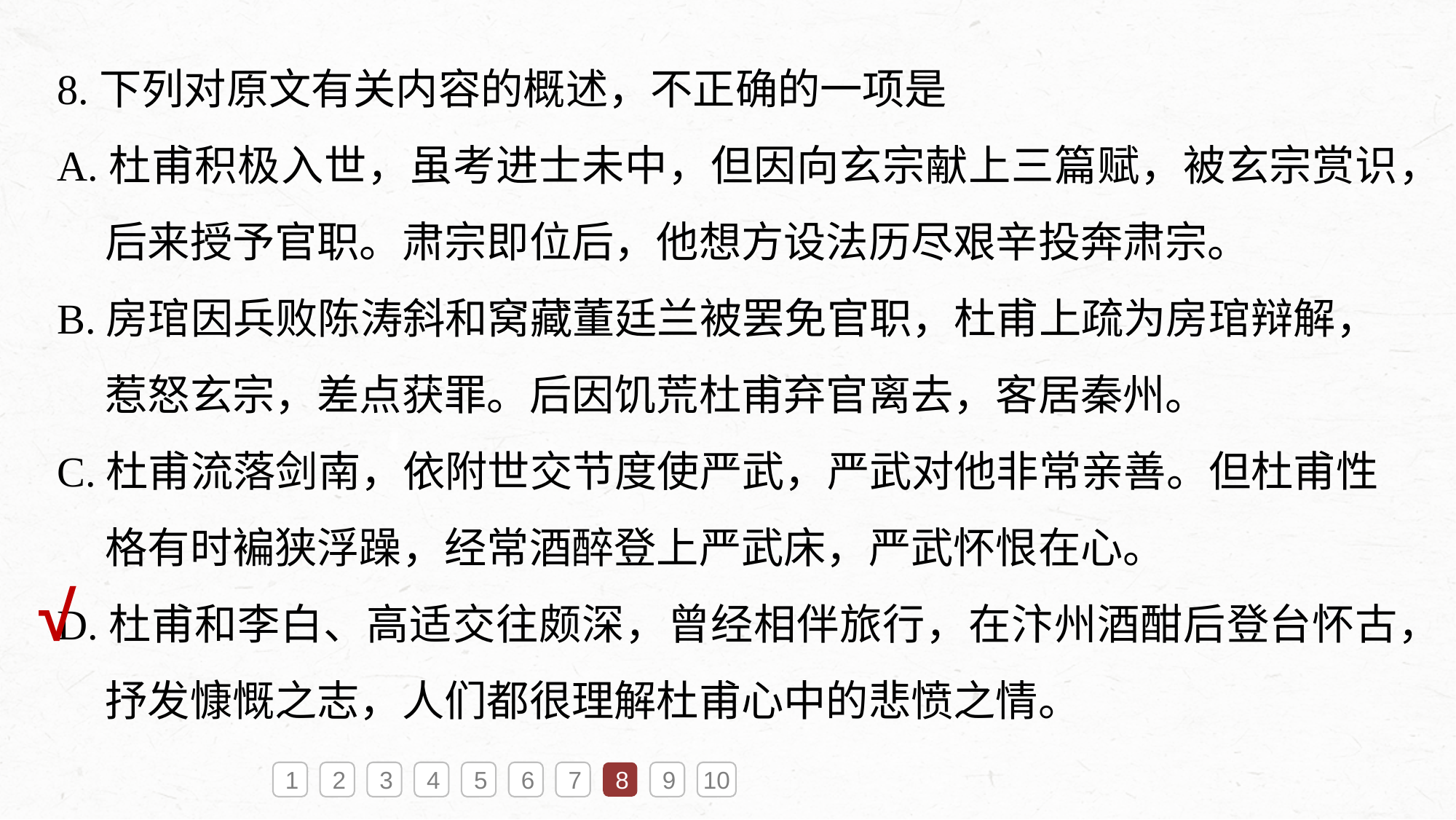

8.下列对原文有关内容的概述，不正确的一项是
A.杜甫积极入世，虽考进士未中，但因向玄宗献上三篇赋，被玄宗赏识，
    后来授予官职。肃宗即位后，他想方设法历尽艰辛投奔肃宗。
B.房琯因兵败陈涛斜和窝藏董廷兰被罢免官职，杜甫上疏为房琯辩解，
    惹怒玄宗，差点获罪。后因饥荒杜甫弃官离去，客居秦州。
C.杜甫流落剑南，依附世交节度使严武，严武对他非常亲善。但杜甫性
    格有时褊狭浮躁，经常酒醉登上严武床，严武怀恨在心。
D.杜甫和李白、高适交往颇深，曾经相伴旅行，在汴州酒酣后登台怀古，
    抒发慷慨之志，人们都很理解杜甫心中的悲愤之情。
√
1
2
3
4
5
6
7
8
9
10